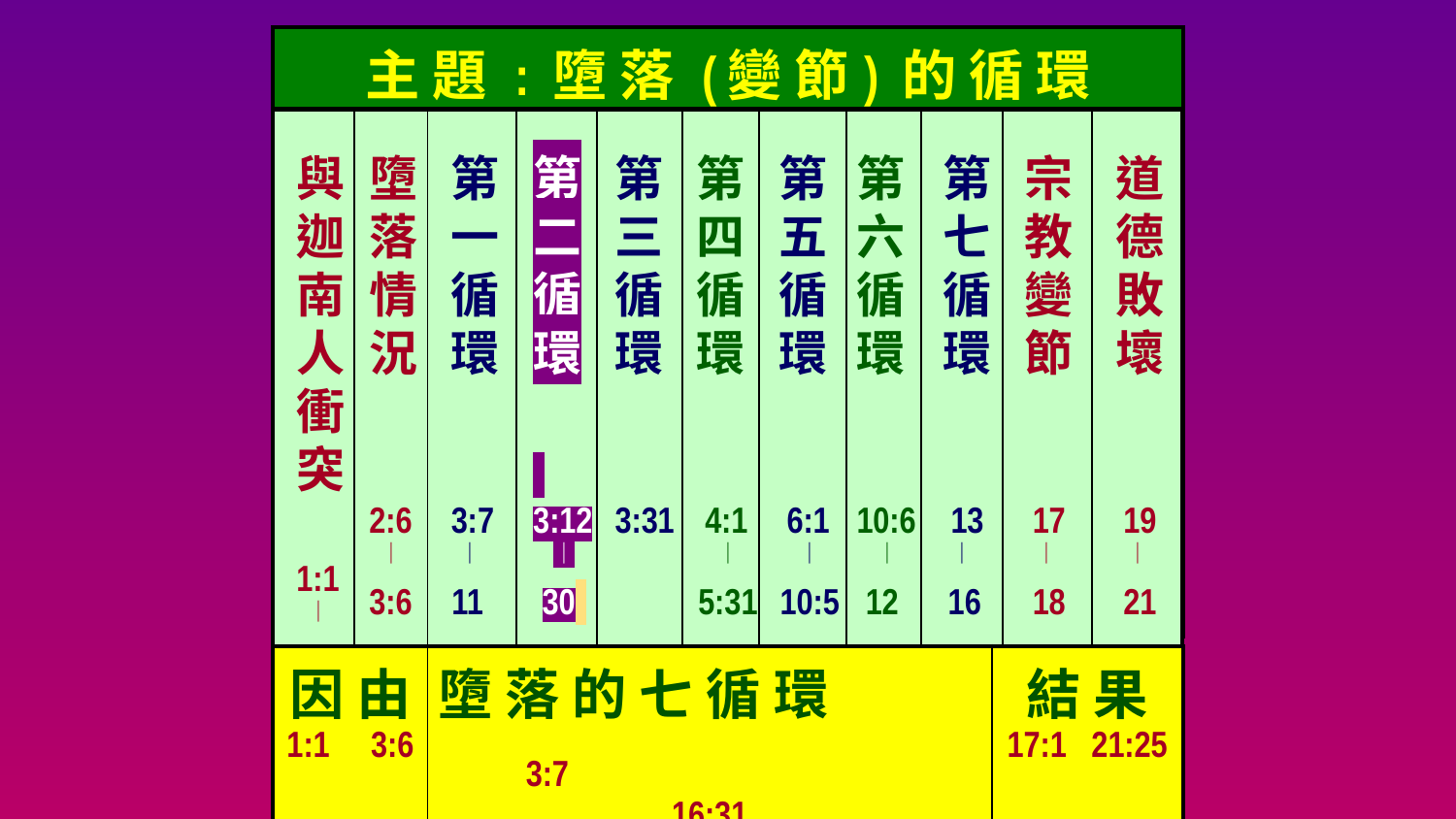

| 主 題 : 墮 落 (變 節) 的 循 環 |
| --- |
|  |
|  |  |  |  |  |  |  |  |  |  |  |
| --- | --- | --- | --- | --- | --- | --- | --- | --- | --- | --- |
與迦南人衝突 1:1
｜
2:5
第二循環

3:12
｜
30
第四循環

 4:1
｜
5:31
第五循環

 6:1
｜
10:5
第六循環

10:6
｜
12
宗教變節

 17
｜
 18
道德敗壞

 19
｜
 21
墮落情況

  2:6
｜
3:6
第一循環

3:7
｜11
第七循環

 13
｜16
第三循環

3:31
| 因 由 1:1 3:6 | 墮 落 的 七 循 環 3:7 16:31 | 結 果 17:1 21:25 |
| --- | --- | --- |